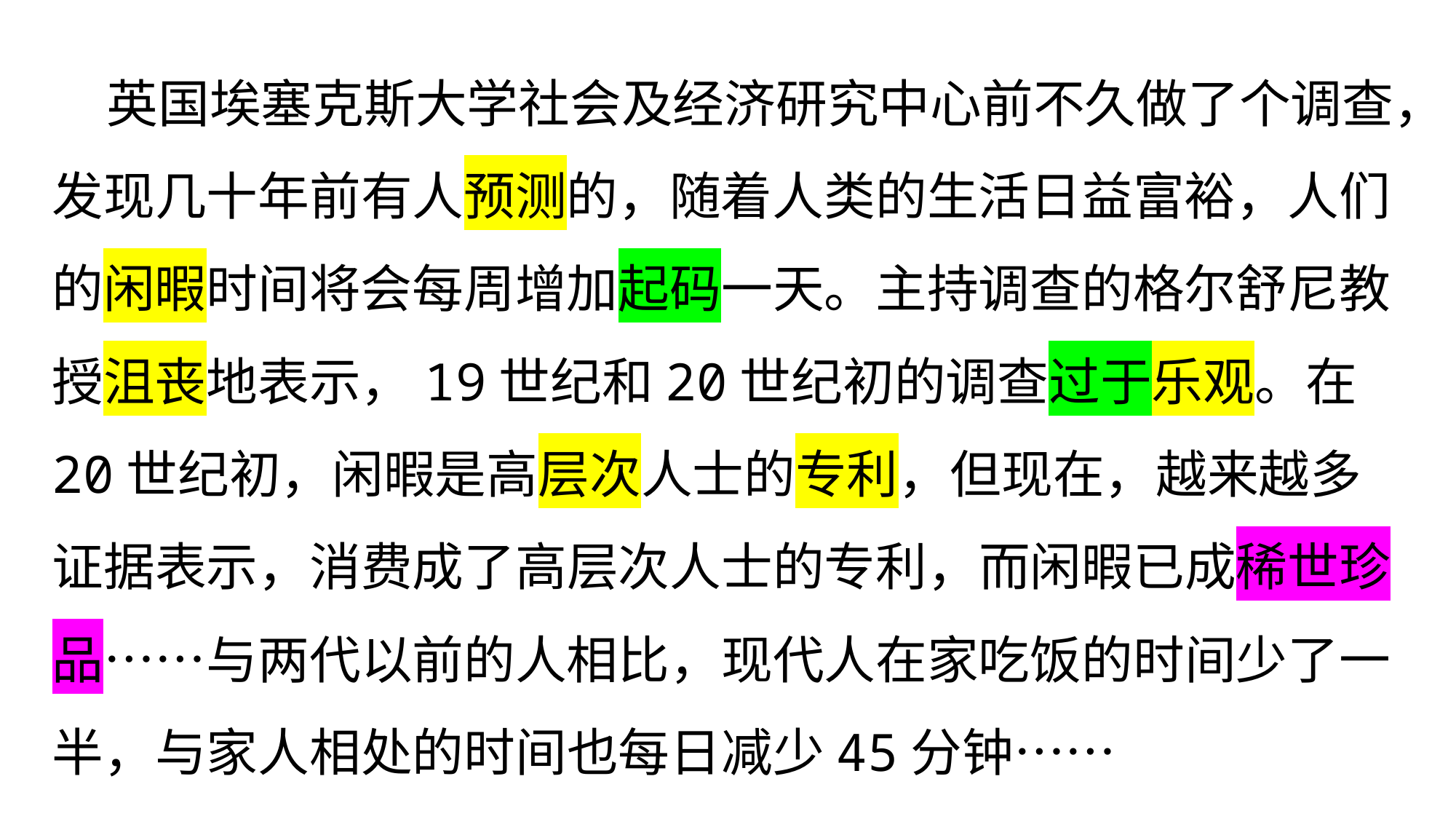

英国埃塞克斯大学社会及经济研究中心前不久做了个调查，发现几十年前有人预测的，随着人类的生活日益富裕，人们的闲暇时间将会每周增加起码一天。主持调查的格尔舒尼教授沮丧地表示，19世纪和20世纪初的调查过于乐观。在20世纪初，闲暇是高层次人士的专利，但现在，越来越多证据表示，消费成了高层次人士的专利，而闲暇已成稀世珍品……与两代以前的人相比，现代人在家吃饭的时间少了一半，与家人相处的时间也每日减少45分钟……